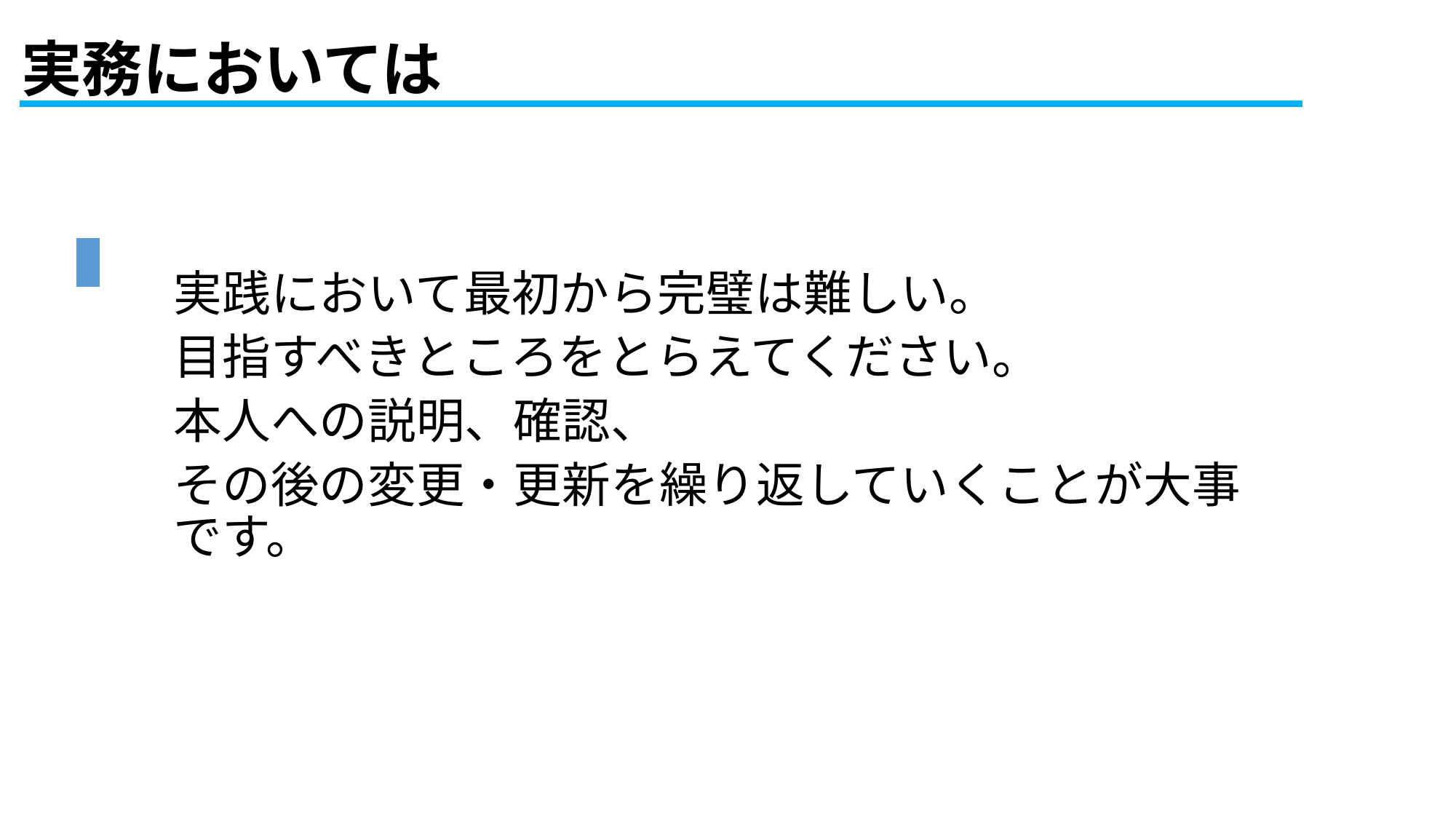

# 実務においては
実践において最初から完璧は難しい。
目指すべきところをとらえてください。
本人への説明、確認、
その後の変更・更新を繰り返していくことが大事です。